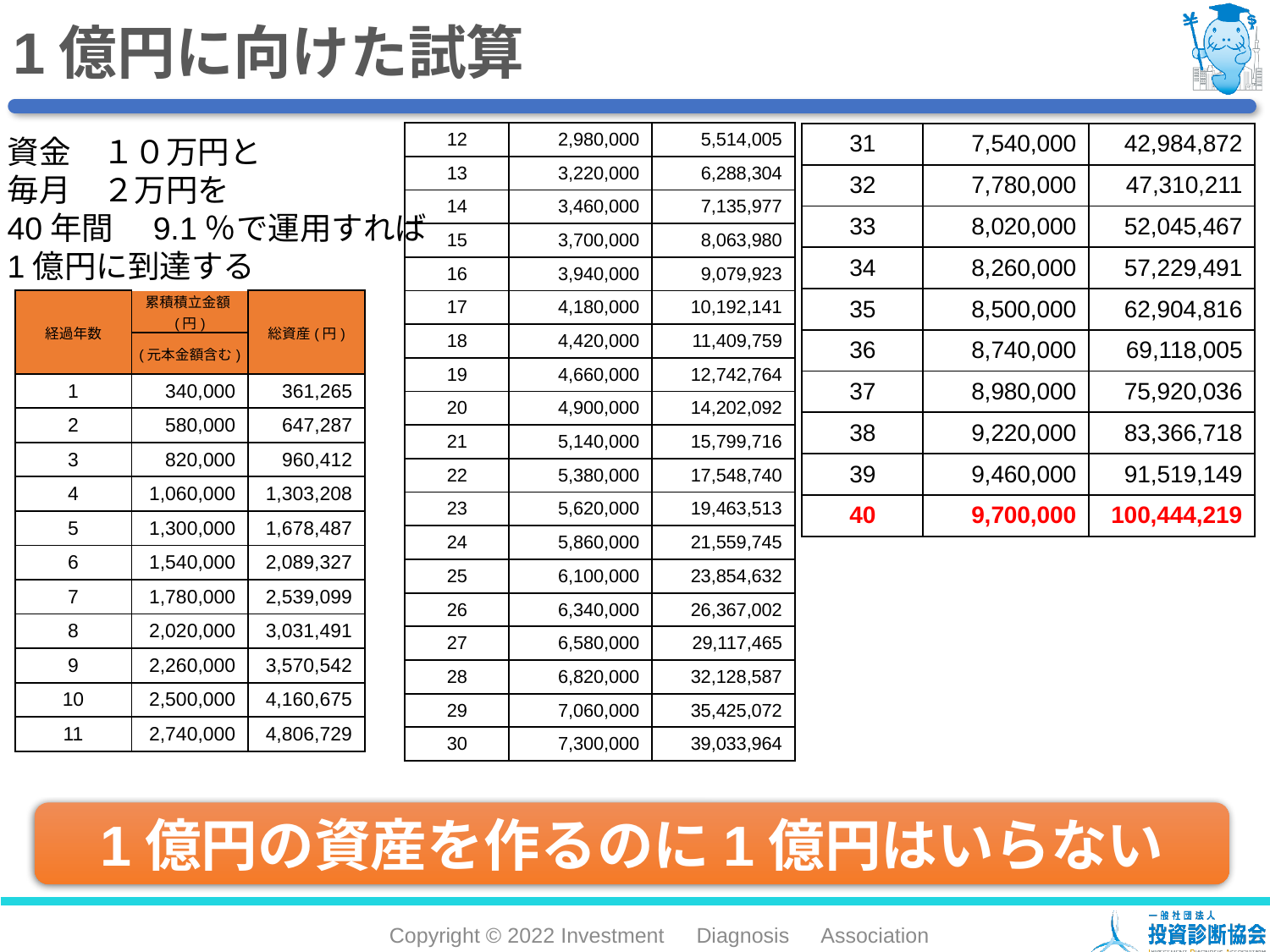

1億円に向けた試算
| 12 | 2,980,000 | 5,514,005 |
| --- | --- | --- |
| 13 | 3,220,000 | 6,288,304 |
| 14 | 3,460,000 | 7,135,977 |
| 15 | 3,700,000 | 8,063,980 |
| 16 | 3,940,000 | 9,079,923 |
| 17 | 4,180,000 | 10,192,141 |
| 18 | 4,420,000 | 11,409,759 |
| 19 | 4,660,000 | 12,742,764 |
| 20 | 4,900,000 | 14,202,092 |
| 21 | 5,140,000 | 15,799,716 |
| 22 | 5,380,000 | 17,548,740 |
| 23 | 5,620,000 | 19,463,513 |
| 24 | 5,860,000 | 21,559,745 |
| 25 | 6,100,000 | 23,854,632 |
| 26 | 6,340,000 | 26,367,002 |
| 27 | 6,580,000 | 29,117,465 |
| 28 | 6,820,000 | 32,128,587 |
| 29 | 7,060,000 | 35,425,072 |
| 30 | 7,300,000 | 39,033,964 |
| 31 | 7,540,000 | 42,984,872 |
| --- | --- | --- |
| 32 | 7,780,000 | 47,310,211 |
| 33 | 8,020,000 | 52,045,467 |
| 34 | 8,260,000 | 57,229,491 |
| 35 | 8,500,000 | 62,904,816 |
| 36 | 8,740,000 | 69,118,005 |
| 37 | 8,980,000 | 75,920,036 |
| 38 | 9,220,000 | 83,366,718 |
| 39 | 9,460,000 | 91,519,149 |
| 40 | 9,700,000 | 100,444,219 |
資金　１０万円と
毎月　２万円を
40年間　9.1％で運用すれば
1億円に到達する

| 経過年数 | 累積積立金額(円) | 総資産(円) |
| --- | --- | --- |
|  | (元本金額含む) |  |
| 1 | 340,000 | 361,265 |
| 2 | 580,000 | 647,287 |
| 3 | 820,000 | 960,412 |
| 4 | 1,060,000 | 1,303,208 |
| 5 | 1,300,000 | 1,678,487 |
| 6 | 1,540,000 | 2,089,327 |
| 7 | 1,780,000 | 2,539,099 |
| 8 | 2,020,000 | 3,031,491 |
| 9 | 2,260,000 | 3,570,542 |
| 10 | 2,500,000 | 4,160,675 |
| 11 | 2,740,000 | 4,806,729 |
1億円の資産を作るのに1億円はいらない